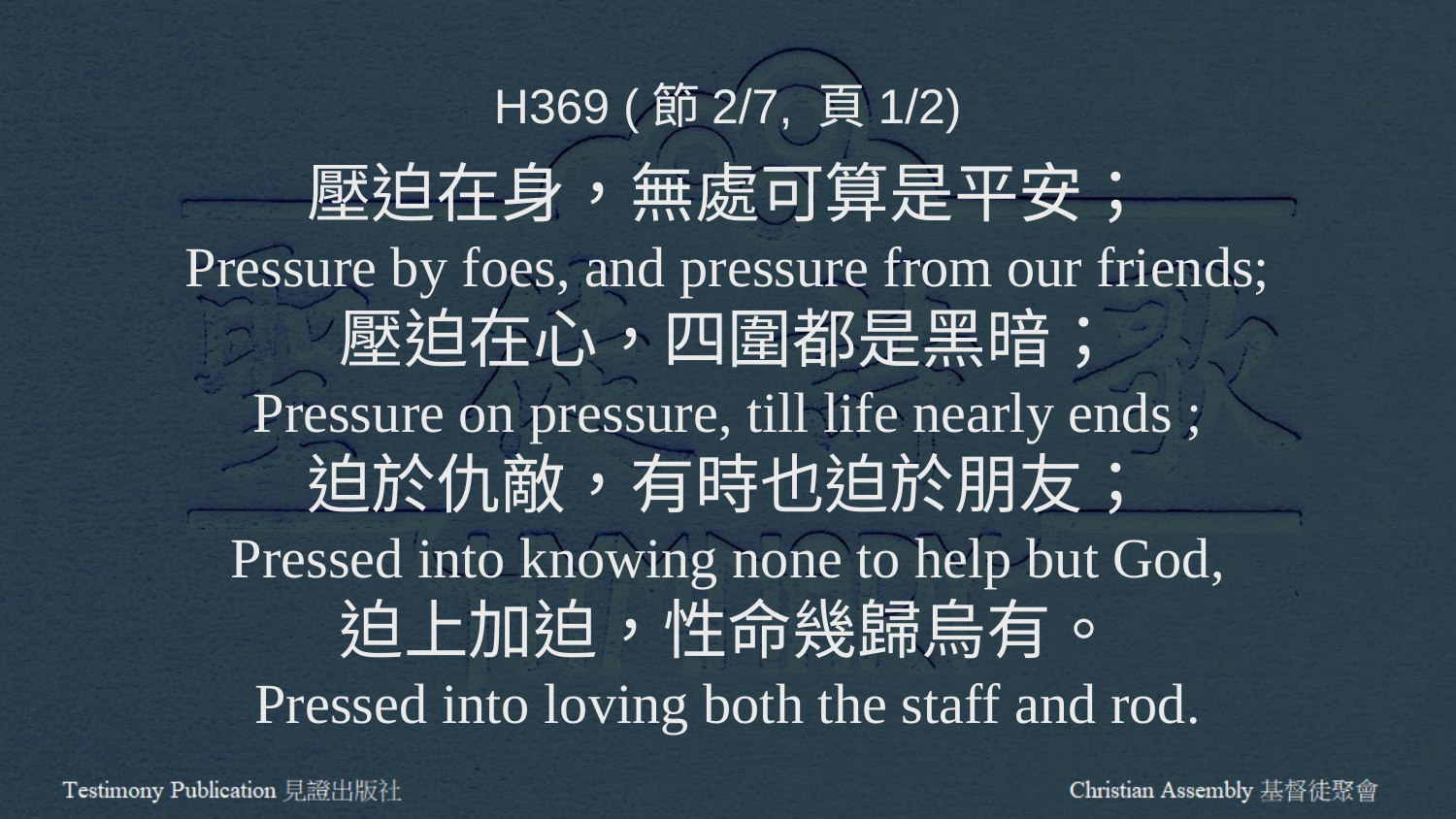

H369 (節2/7, 頁1/2)

壓迫在身，無處可算是平安；
Pressure by foes, and pressure from our friends;
壓迫在心，四圍都是黑暗；
Pressure on pressure, till life nearly ends ;
迫於仇敵，有時也迫於朋友；
Pressed into knowing none to help but God,
迫上加迫，性命幾歸烏有。
Pressed into loving both the staff and rod.